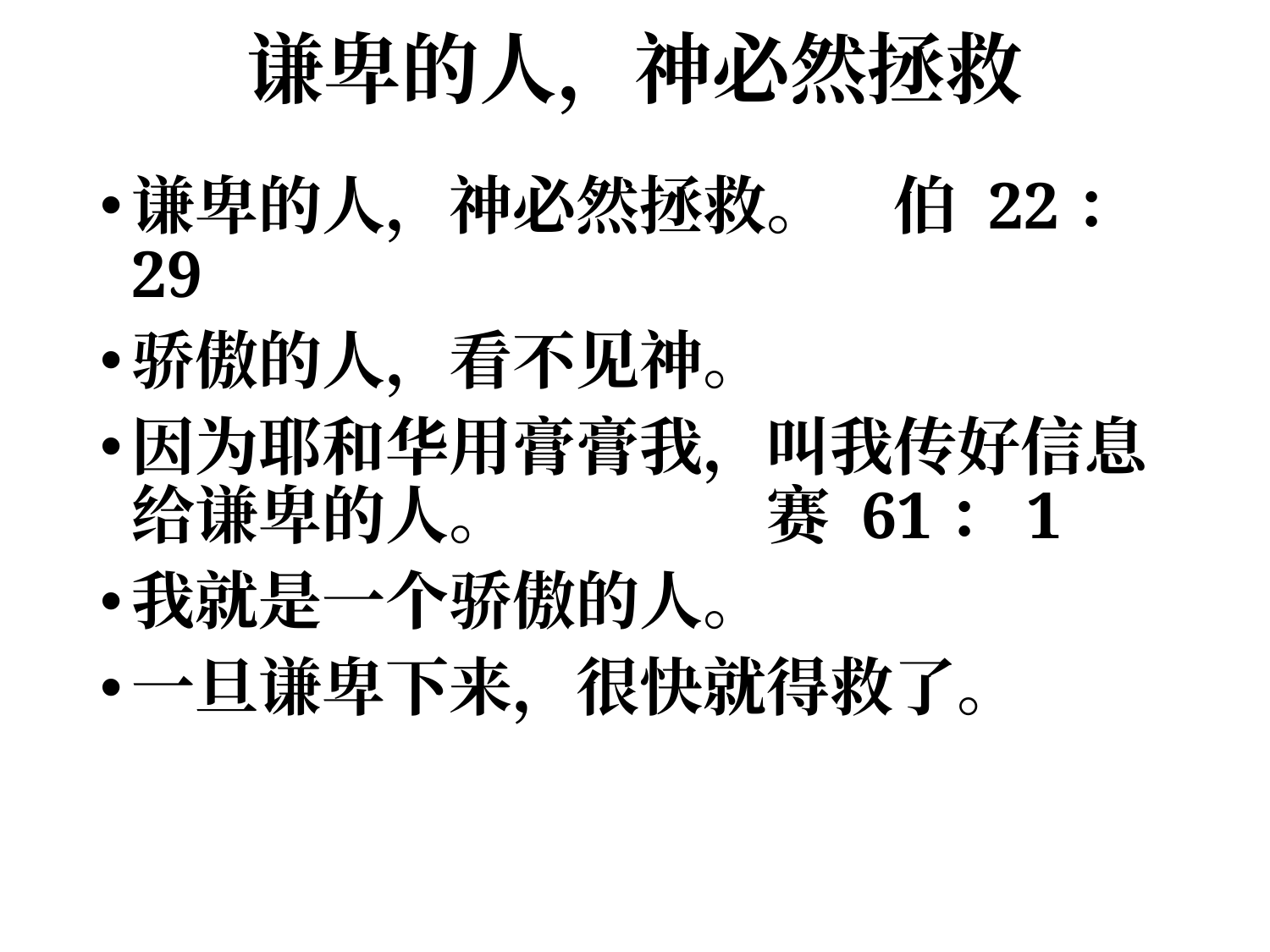

# 谦卑的人，神必然拯救
谦卑的人，神必然拯救。	伯 22：29
骄傲的人，看不见神。
因为耶和华用膏膏我，叫我传好信息给谦卑的人。		赛 61：1
我就是一个骄傲的人。
一旦谦卑下来，很快就得救了。